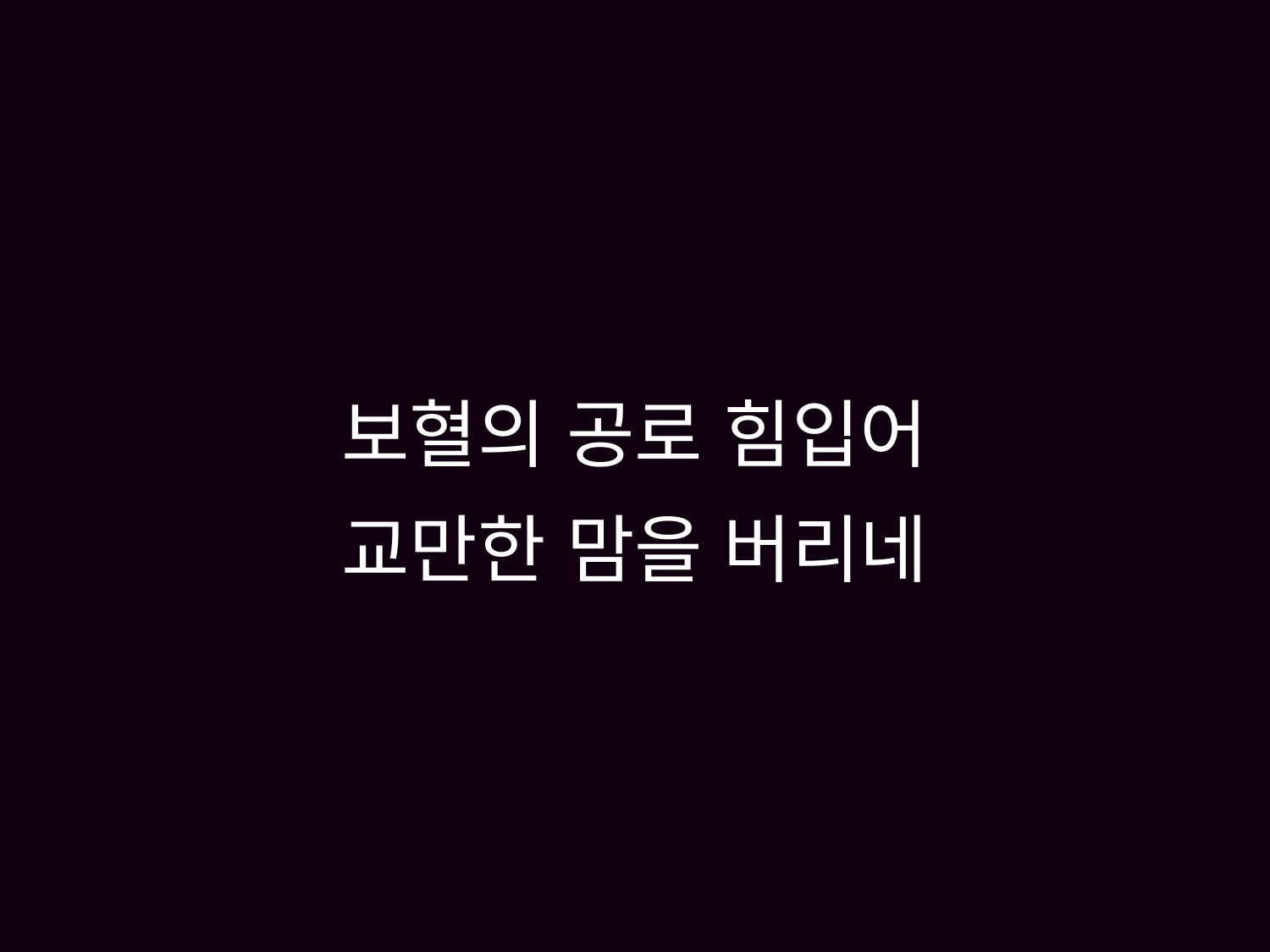

# 보혈의 공로 힘입어 교만한 맘을 버리네